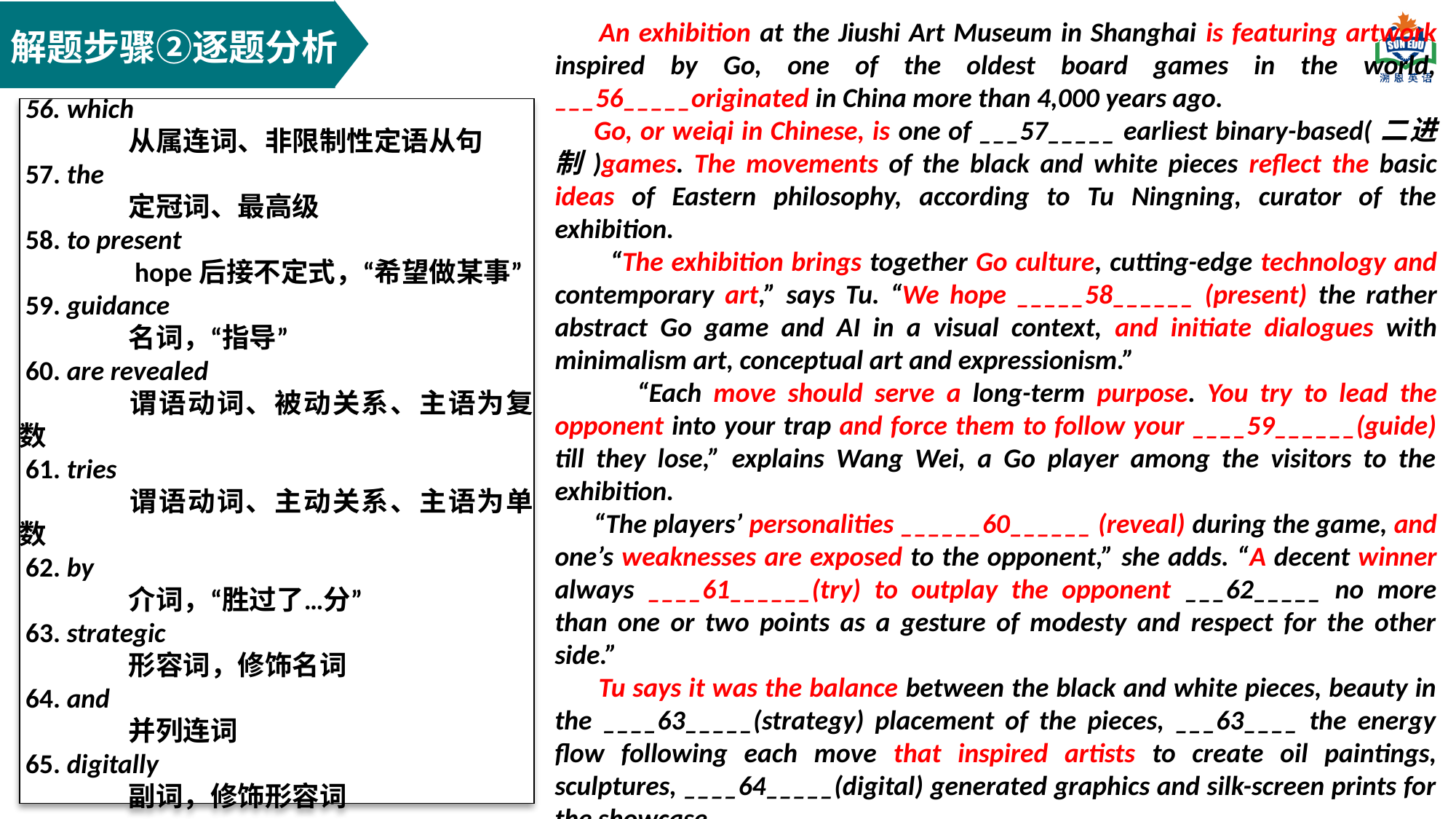

An exhibition at the Jiushi Art Museum in Shanghai is featuring artwork inspired by Go, one of the oldest board games in the world, ___56_____originated in China more than 4,000 years ago.
     Go, or weiqi in Chinese, is one of ___57_____ earliest binary-based(二进制)games. The movements of the black and white pieces reflect the basic ideas of Eastern philosophy, according to Tu Ningning, curator of the exhibition.
       “The exhibition brings together Go culture, cutting-edge technology and contemporary art,” says Tu. “We hope _____58______ (present) the rather abstract Go game and AI in a visual context, and initiate dialogues with minimalism art, conceptual art and expressionism.”
       “Each move should serve a long-term purpose. You try to lead the opponent into your trap and force them to follow your ____59______(guide) till they lose,” explains Wang Wei, a Go player among the visitors to the exhibition.
      “The players’ personalities ______60______ (reveal) during the game, and one’s weaknesses are exposed to the opponent,” she adds. “A decent winner always ____61______(try) to outplay the opponent ___62_____ no more than one or two points as a gesture of modesty and respect for the other side.”
      Tu says it was the balance between the black and white pieces, beauty in the ____63_____(strategy) placement of the pieces, ___63____ the energy flow following each move that inspired artists to create oil paintings, sculptures, ____64_____(digital) generated graphics and silk-screen prints for the showcase.
解题步骤②逐题分析
 56. which
	从属连词、非限制性定语从句
 57. the
	定冠词、最高级
 58. to present
	 hope后接不定式，“希望做某事”
 59. guidance
	名词，“指导”
 60. are revealed
	谓语动词、被动关系、主语为复数
 61. tries
	谓语动词、主动关系、主语为单数
 62. by
	介词，“胜过了…分”
 63. strategic
	形容词，修饰名词
 64. and
	并列连词
 65. digitally
	副词，修饰形容词